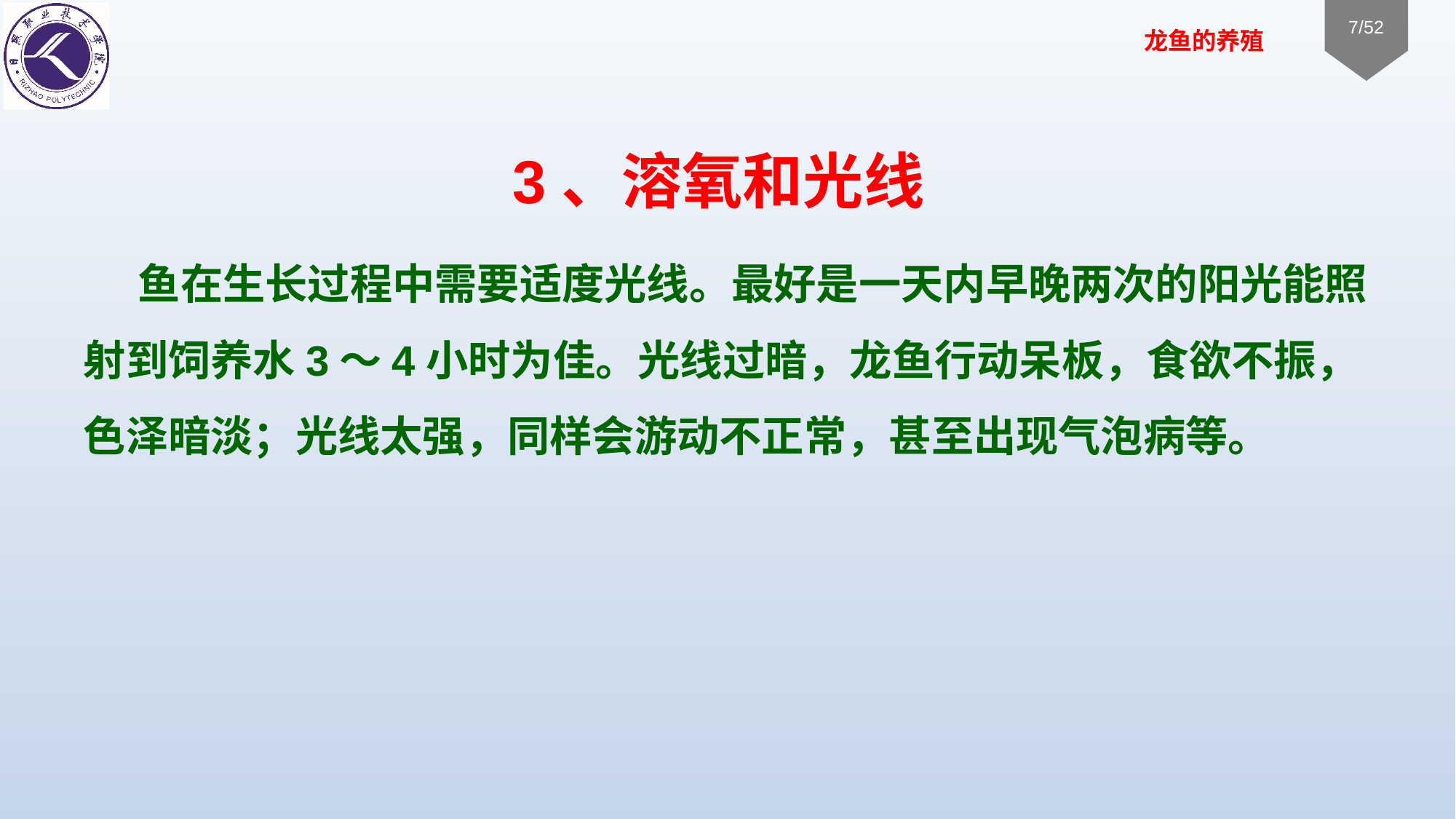

# 3、溶氧和光线
鱼在生长过程中需要适度光线。最好是一天内早晚两次的阳光能照射到饲养水3～4小时为佳。光线过暗，龙鱼行动呆板，食欲不振，色泽暗淡；光线太强，同样会游动不正常，甚至出现气泡病等。